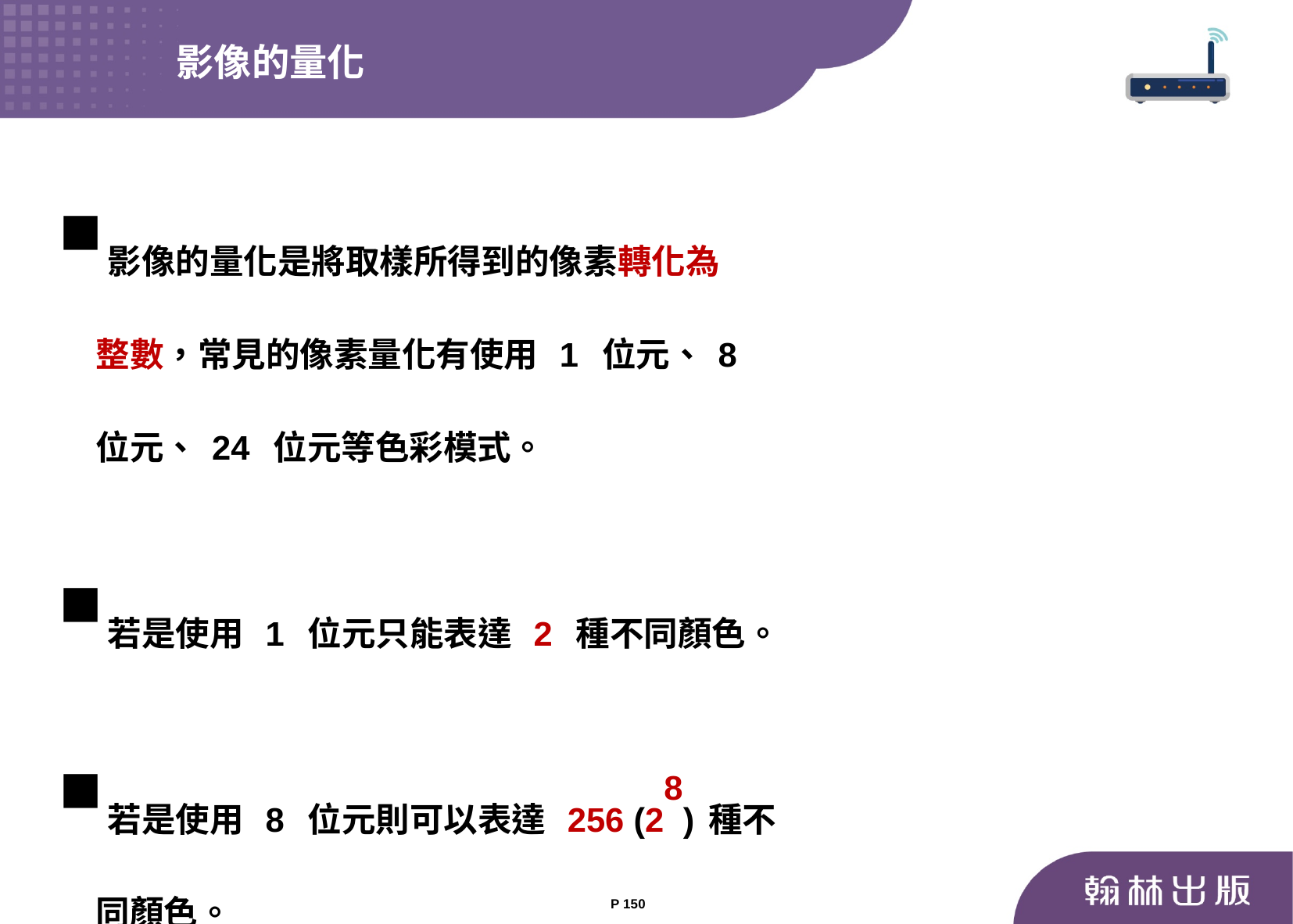

影像的量化
影像的量化是將取樣所得到的像素轉化為
   整數，常見的像素量化有使用 1 位元、8
   位元、24 位元等色彩模式。

若是使用 1 位元只能表達 2 種不同顏色。

若是使用 8 位元則可以表達 256 (28)種不
   同顏色。
P 150